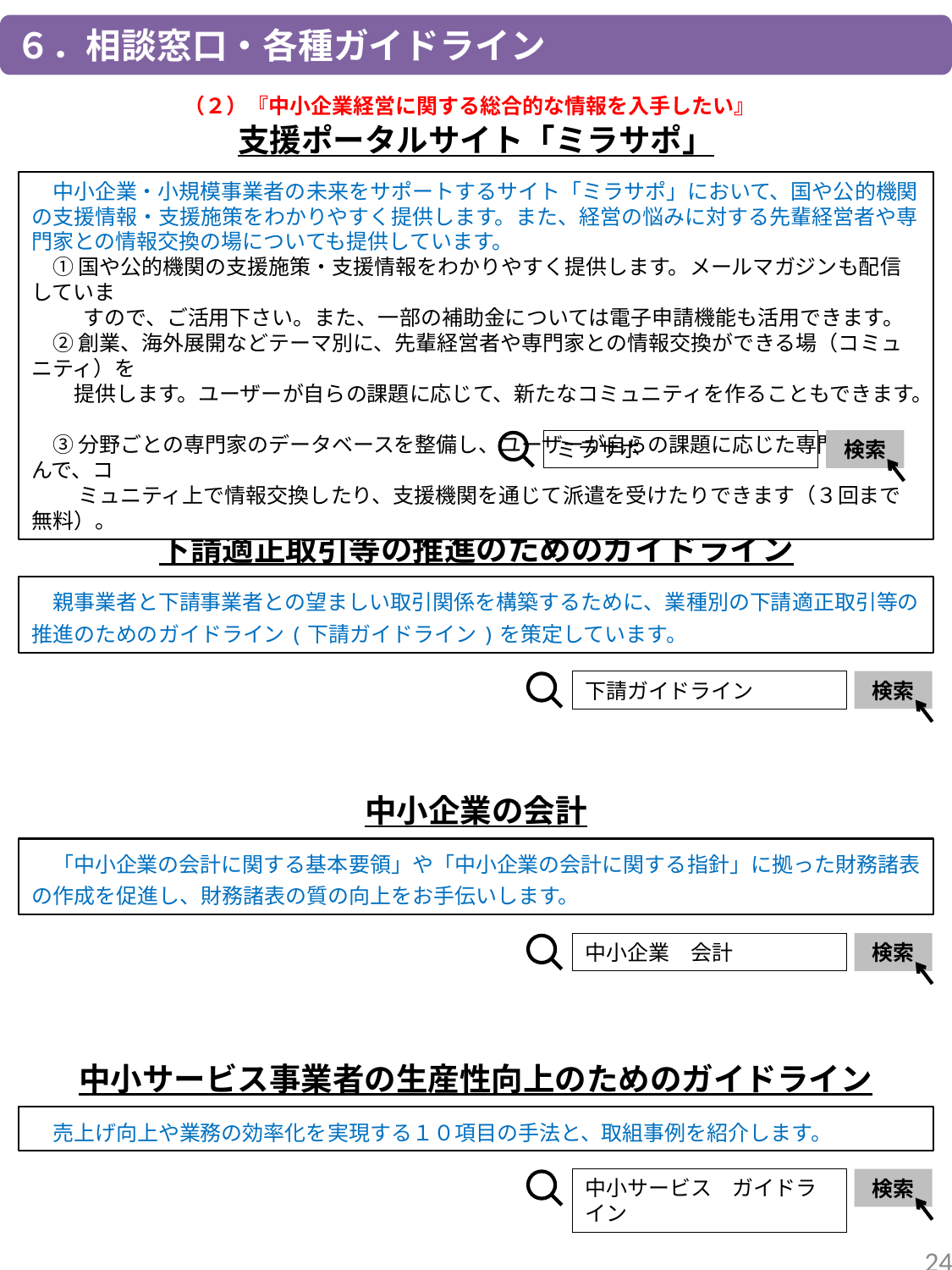

６．相談窓口・各種ガイドライン
（２）『中小企業経営に関する総合的な情報を入手したい』
支援ポータルサイト「ミラサポ」
　中小企業・小規模事業者の未来をサポートするサイト「ミラサポ」において、国や公的機関の支援情報・支援施策をわかりやすく提供します。また、経営の悩みに対する先輩経営者や専門家との情報交換の場についても提供しています。
　① 国や公的機関の支援施策・支援情報をわかりやすく提供します。メールマガジンも配信していま
　　  すので、ご活用下さい。また、一部の補助金については電子申請機能も活用できます。
　② 創業、海外展開などテーマ別に、先輩経営者や専門家との情報交換ができる場（コミュニティ）を
        提供します。ユーザーが自らの課題に応じて、新たなコミュニティを作ることもできます。
　③ 分野ごとの専門家のデータベースを整備し、ユーザーが自らの課題に応じた専門家を選んで、コ
         ミュニティ上で情報交換したり、支援機関を通じて派遣を受けたりできます（３回まで無料）。
ミラサポ
検索

（３）『経営の向上のための各種ガイドラインを知りたい』
下請適正取引等の推進のためのガイドライン
　親事業者と下請事業者との望ましい取引関係を構築するために、業種別の下請適正取引等の推進のためのガイドライン(下請ガイドライン)を策定しています。
下請ガイドライン
検索

中小企業の会計
　「中小企業の会計に関する基本要領」や「中小企業の会計に関する指針」に拠った財務諸表の作成を促進し、財務諸表の質の向上をお手伝いします。
中小企業　会計
検索

中小サービス事業者の生産性向上のためのガイドライン
　売上げ向上や業務の効率化を実現する１０項目の手法と、取組事例を紹介します。
中小サービス　ガイドライン
検索

24